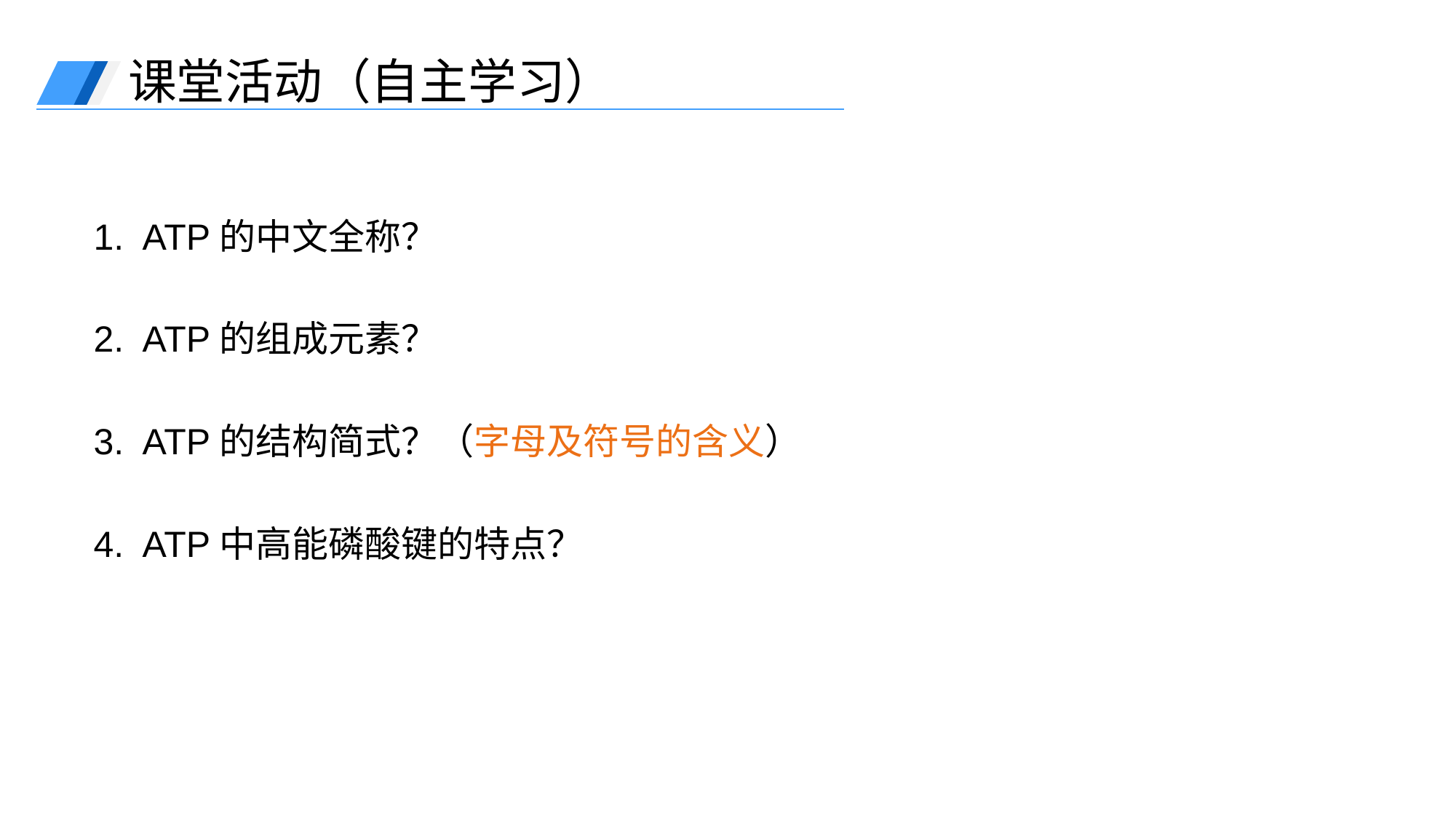

课堂活动（自主学习）
1.  ATP的中文全称？
2.  ATP的组成元素？
3.  ATP的结构简式？（字母及符号的含义）
4.  ATP中高能磷酸键的特点？